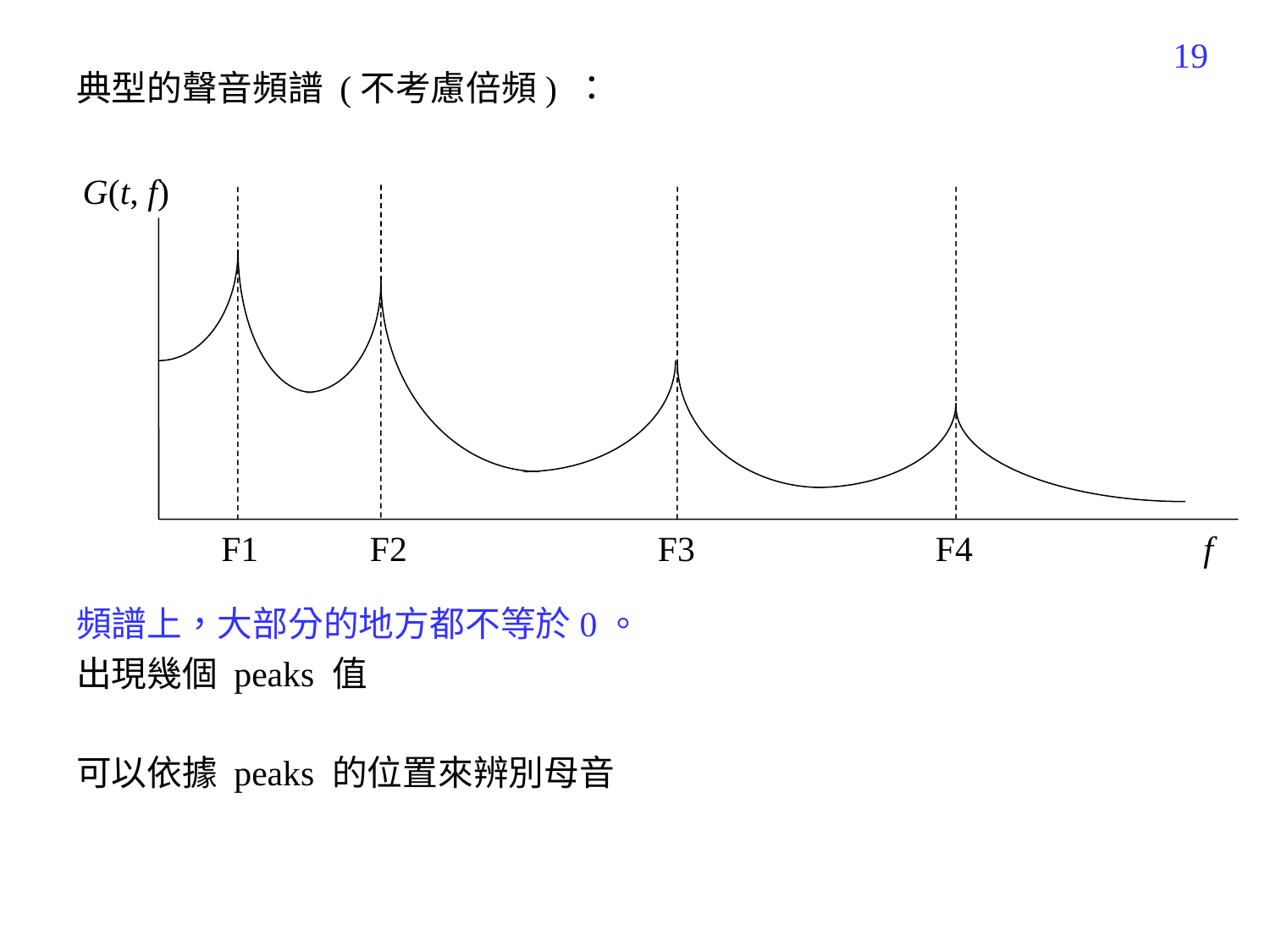

19
典型的聲音頻譜 (不考慮倍頻) ：

頻譜上，大部分的地方都不等於0。
出現幾個 peaks 值

可以依據 peaks 的位置來辨別母音

G(t, f)

F1
F2
F3
F4
f